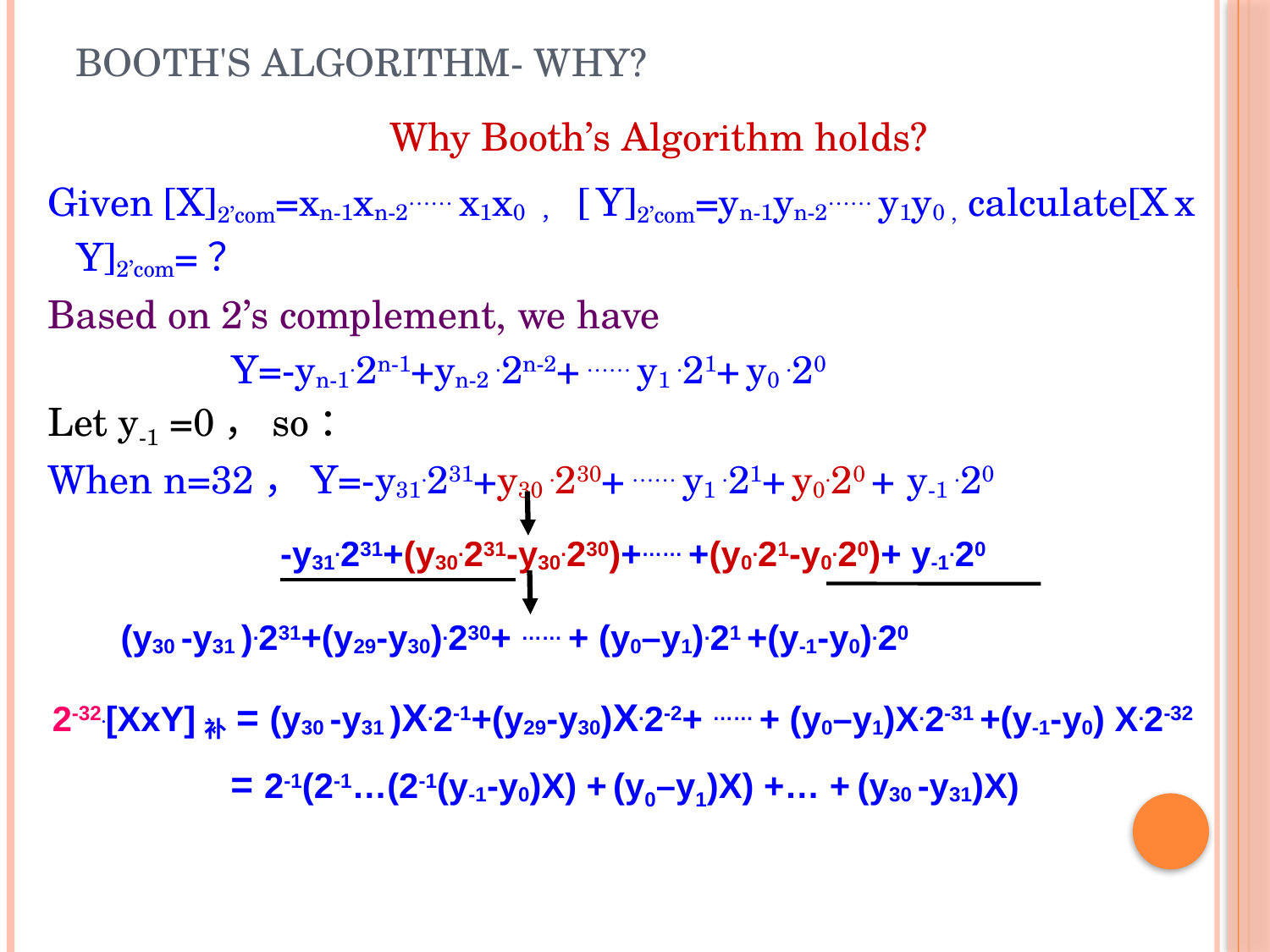

# Booth's Algorithm- why?
Why Booth’s Algorithm holds?
Given [X]2’com=xn-1xn-2…… x1x0 ， [ Y]2’com=yn-1yn-2…… y1y0 , calculate[X x Y]2’com=？
Based on 2’s complement, we have
                 Y=-yn-1.2n-1+yn-2 .2n-2+ …… y1 .21+ y0 .20
Let y-1 =0，so：
When n=32，Y=-y31.231+y30 .230+ …… y1 .21+ y0.20 +  y-1 .20

-y31.231+(y30.231-y30.230)+…… +(y0.21-y0.20)+ y-1.20

(y30 -y31 ).231+(y29-y30).230+ …… + (y0–y1).21 +(y-1-y0).20
2-32.[XxY]补= (y30 -y31 )X.2-1+(y29-y30)X.2-2+ …… + (y0–y1)X.2-31 +(y-1-y0) X.2-32
= 2-1(2-1…(2-1(y-1-y0)X) + (y0–y1)X) +… + (y30 -y31)X)